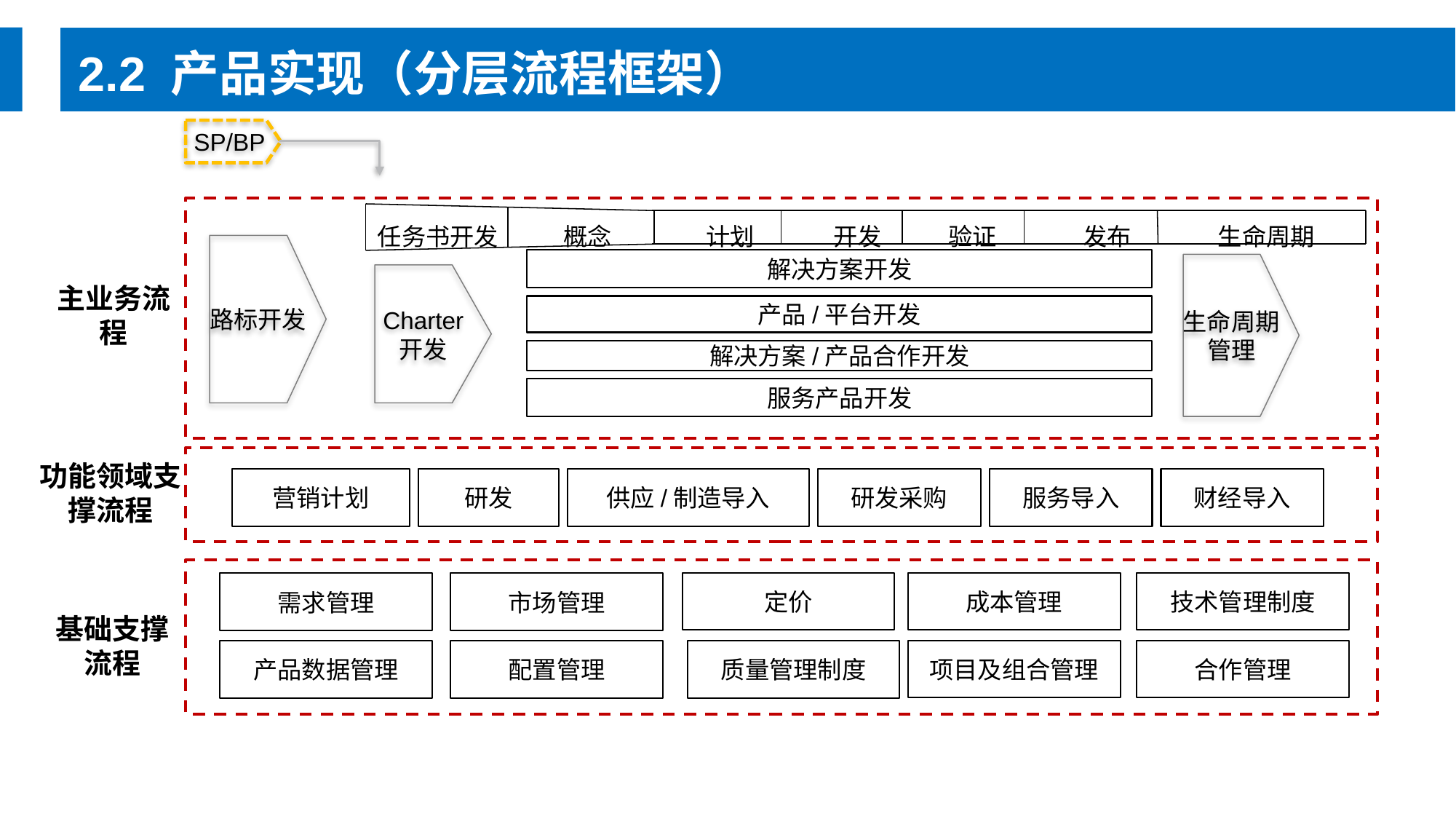

2.2 产品实现（分层流程框架）
SP/BP

任务书开发
概念
计划
开发
验证
发布
生命周期
路标开发
解决方案开发
生命周期
管理
Charter
开发
主业务流程
产品/平台开发
解决方案/产品合作开发
服务产品开发

功能领域支撑流程
营销计划
研发
供应/制造导入
研发采购
服务导入
财经导入

定价
成本管理
技术管理制度
需求管理
市场管理
基础支撑
流程
项目及组合管理
合作管理
产品数据管理
配置管理
质量管理制度
26